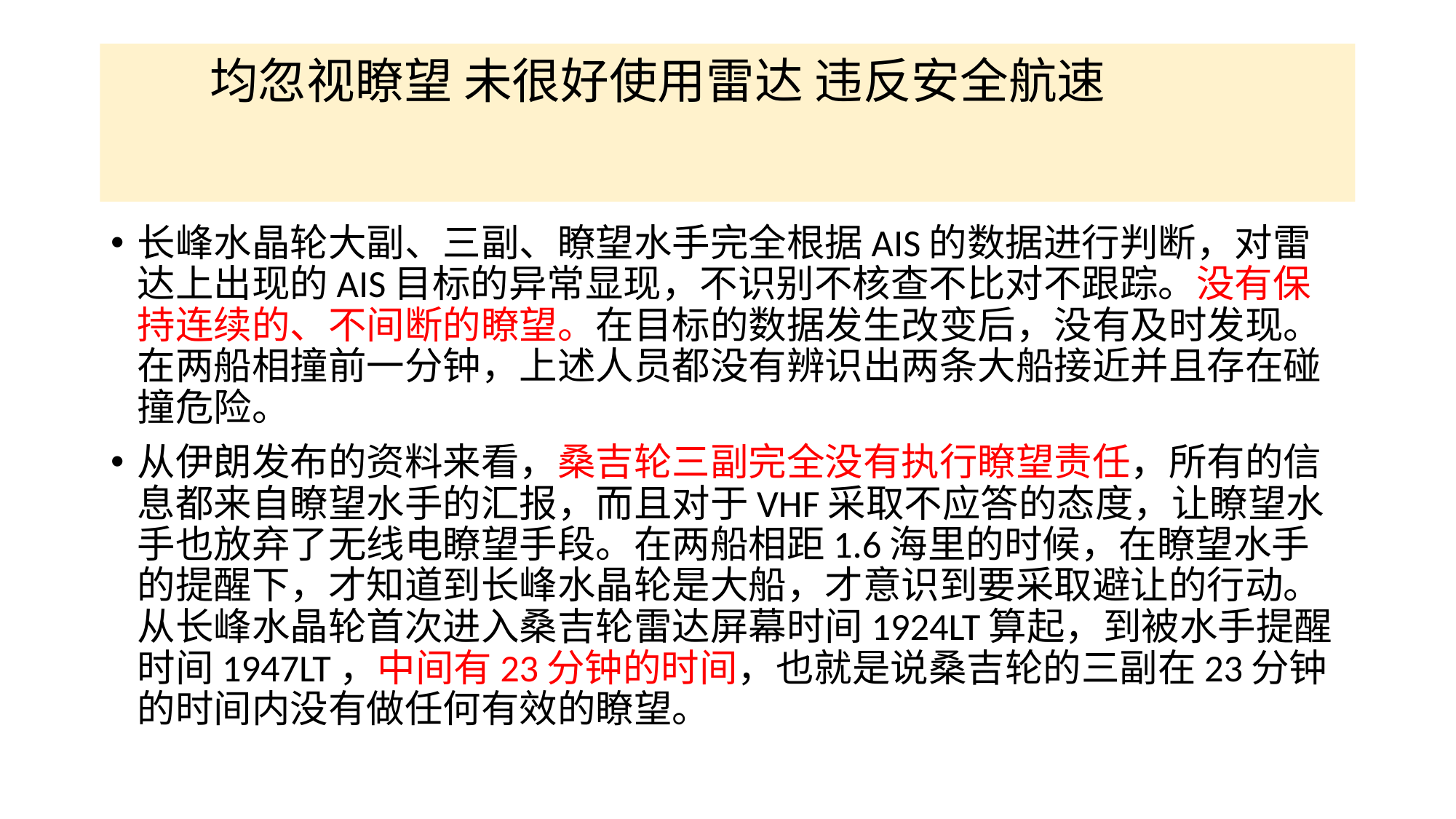

# 均忽视瞭望 未很好使用雷达 违反安全航速
长峰水晶轮大副、三副、瞭望水手完全根据AIS的数据进行判断，对雷达上出现的AIS目标的异常显现，不识别不核查不比对不跟踪。没有保持连续的、不间断的瞭望。在目标的数据发生改变后，没有及时发现。在两船相撞前一分钟，上述人员都没有辨识出两条大船接近并且存在碰撞危险。
从伊朗发布的资料来看，桑吉轮三副完全没有执行瞭望责任，所有的信息都来自瞭望水手的汇报，而且对于VHF采取不应答的态度，让瞭望水手也放弃了无线电瞭望手段。在两船相距1.6海里的时候，在瞭望水手的提醒下，才知道到长峰水晶轮是大船，才意识到要采取避让的行动。从长峰水晶轮首次进入桑吉轮雷达屏幕时间1924LT算起，到被水手提醒时间1947LT，中间有23分钟的时间，也就是说桑吉轮的三副在23分钟的时间内没有做任何有效的瞭望。